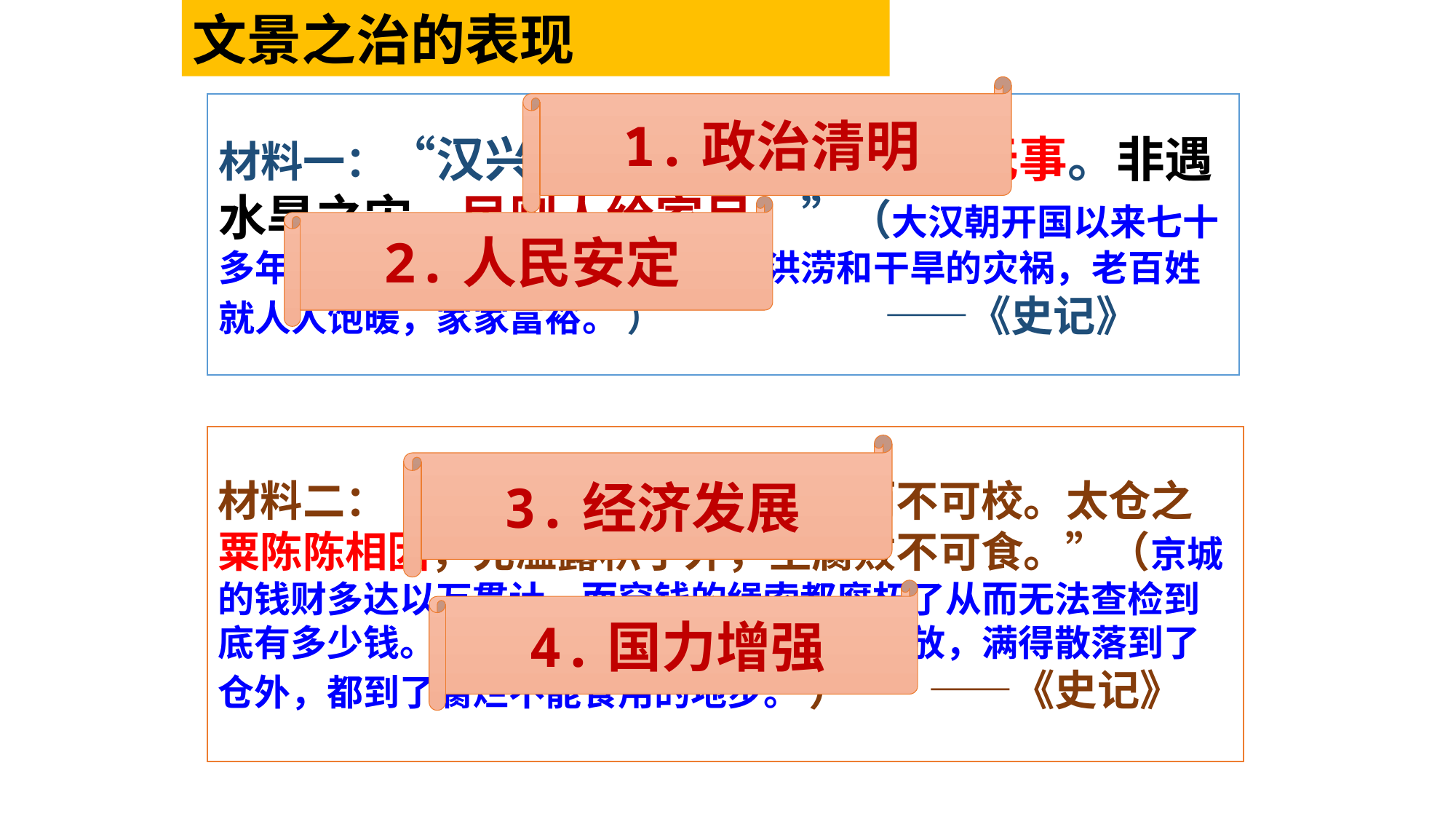

文景之治的表现

1.政治清明
材料一：“汉兴七十余年之间，国家无事。非遇水旱之灾，民则人给家足，”（大汉朝开国以来七十多年之间，国家安定。只要不遇上洪涝和干旱的灾祸，老百姓就人人饱暖，家家富裕。 ）                           ——《史记》
2.人民安定
材料二：“京师之钱累巨万，贯朽而不可校。太仓之粟陈陈相因，充溢露积于外，至腐败不可食。”（京城的钱财多达以万贯计，而穿钱的绳索都腐朽了从而无法查检到底有多少钱。太仓的谷物一年积压一年地堆放，满得散落到了仓外，都到了腐烂不能食用的地步。 ）        ——《史记》
3.经济发展
4.国力增强